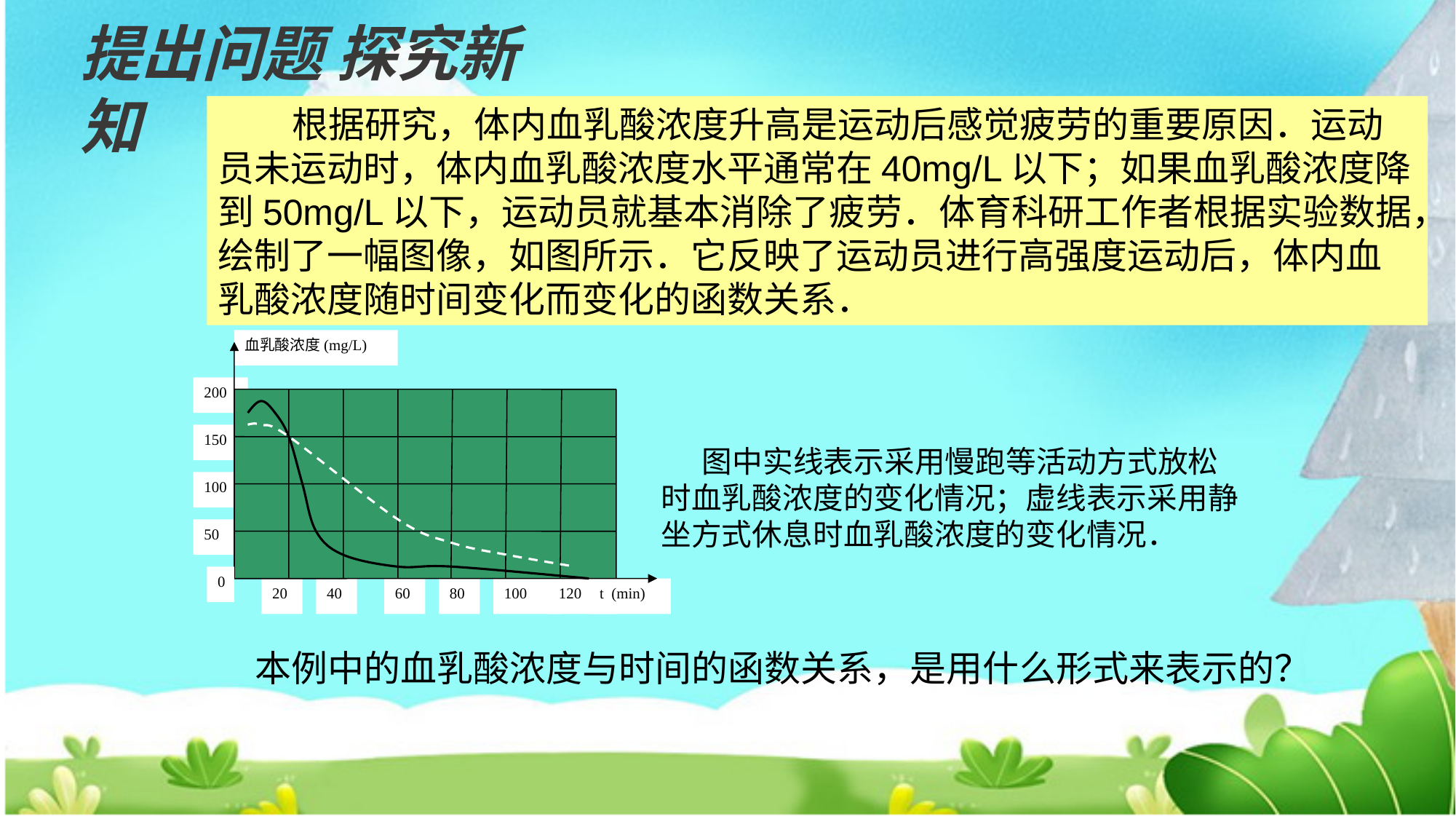

提出问题 探究新知
   根据研究，体内血乳酸浓度升高是运动后感觉疲劳的重要原因．运动员未运动时，体内血乳酸浓度水平通常在40mg/L以下；如果血乳酸浓度降到50mg/L以下，运动员就基本消除了疲劳．体育科研工作者根据实验数据，绘制了一幅图像，如图所示．它反映了运动员进行高强度运动后，体内血乳酸浓度随时间变化而变化的函数关系．

血乳酸浓度(mg/L)

200

150

100

50

0

20
40
60
80
100
120
t  (min)
图中实线表示采用慢跑等活动方式放松时血乳酸浓度的变化情况；虚线表示采用静坐方式休息时血乳酸浓度的变化情况．
本例中的血乳酸浓度与时间的函数关系，是用什么形式来表示的？